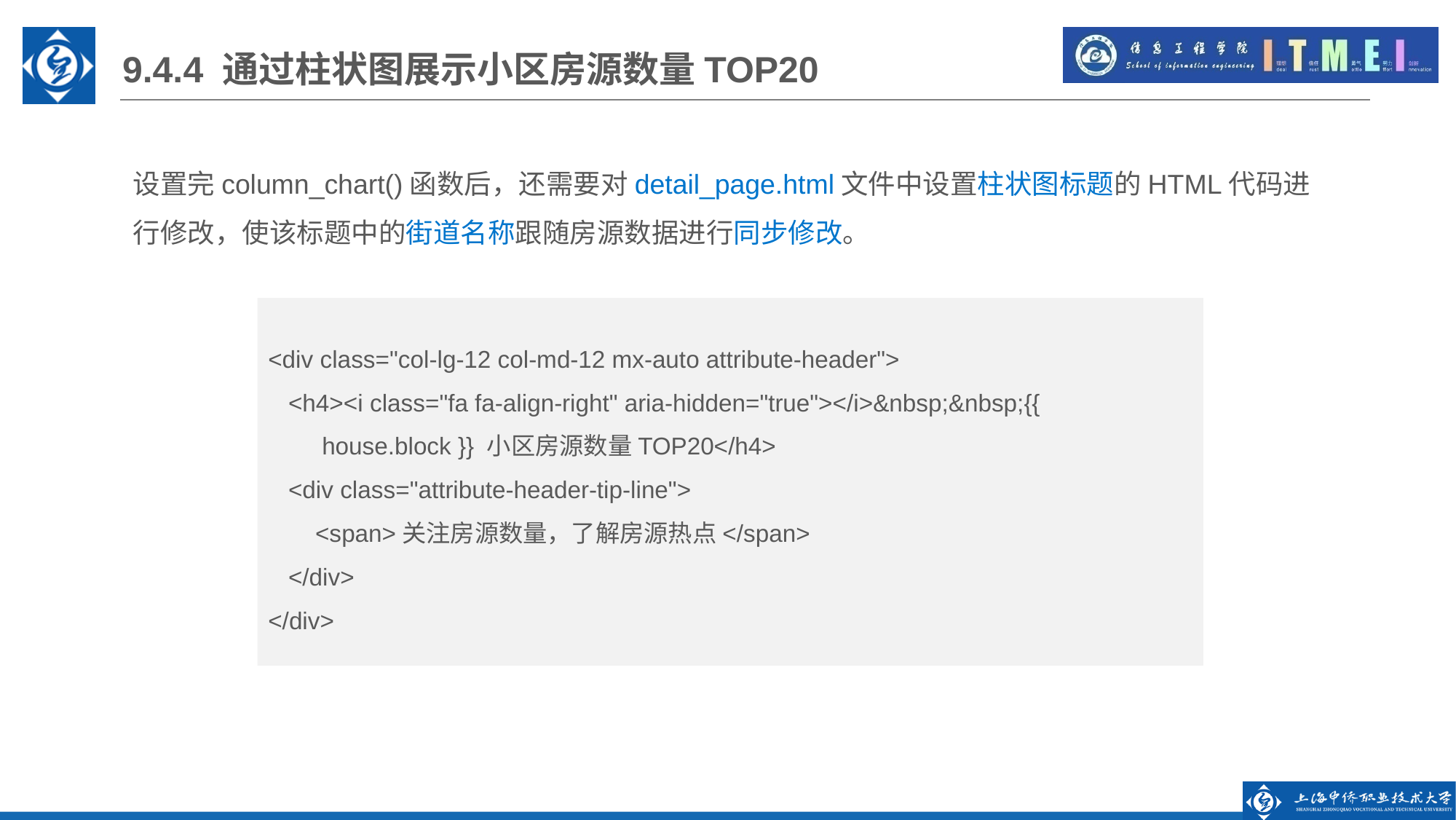

9.4.4 通过柱状图展示小区房源数量TOP20
设置完column_chart()函数后，还需要对detail_page.html文件中设置柱状图标题的HTML代码进行修改，使该标题中的街道名称跟随房源数据进行同步修改。
<div class="col-lg-12 col-md-12 mx-auto attribute-header">
   <h4><i class="fa fa-align-right" aria-hidden="true"></i>&nbsp;&nbsp;{{
        house.block }} 小区房源数量TOP20</h4>
   <div class="attribute-header-tip-line">
       <span>关注房源数量，了解房源热点</span>
   </div>
</div>